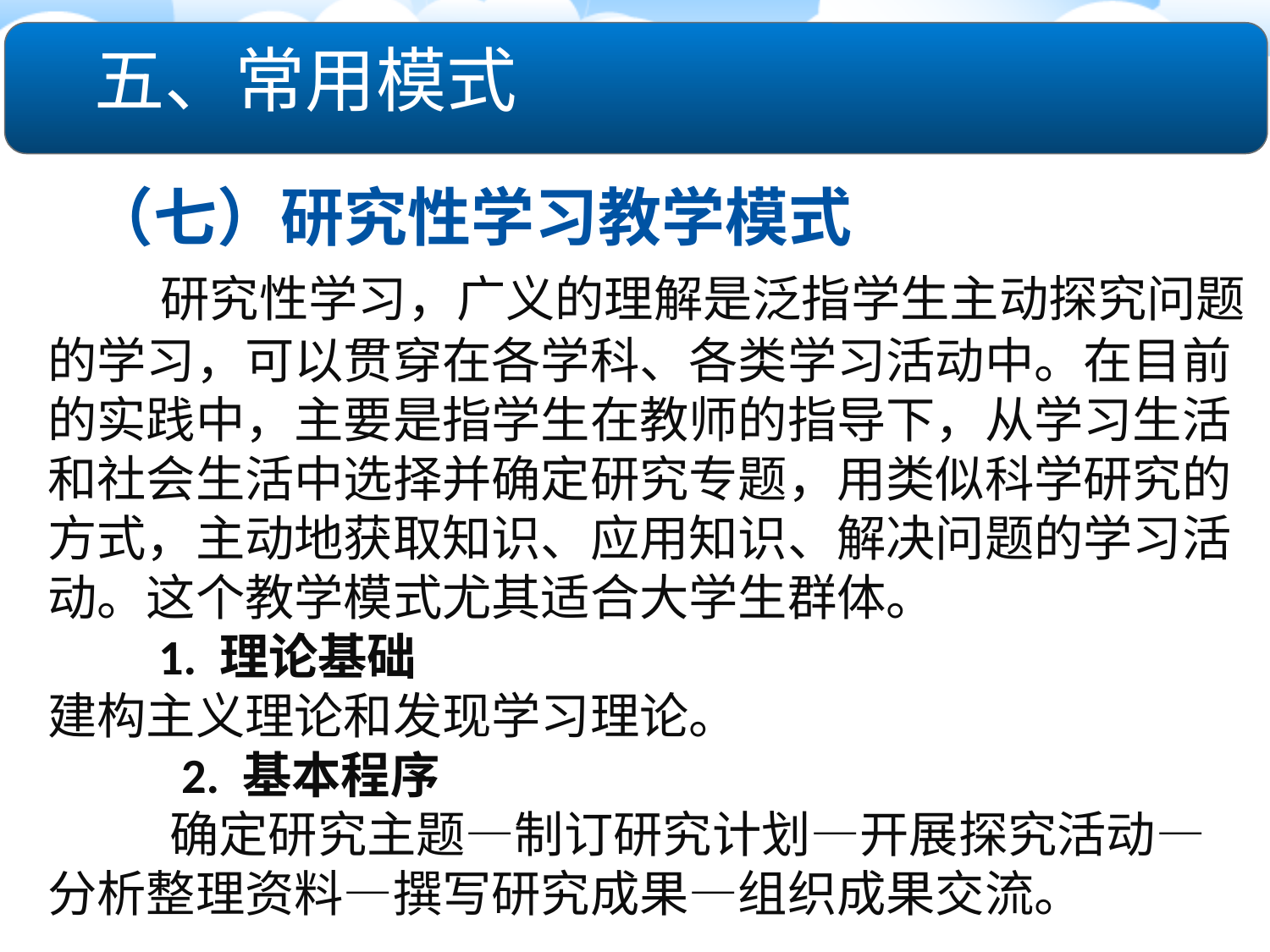

五、常用模式
　（七）研究性学习教学模式
　　研究性学习，广义的理解是泛指学生主动探究问题的学习，可以贯穿在各学科、各类学习活动中。在目前的实践中，主要是指学生在教师的指导下，从学习生活和社会生活中选择并确定研究专题，用类似科学研究的方式，主动地获取知识、应用知识、解决问题的学习活动。这个教学模式尤其适合大学生群体。
　　1. 理论基础
建构主义理论和发现学习理论。
 　　2. 基本程序
 　　确定研究主题—制订研究计划—开展探究活动—分析整理资料—撰写研究成果—组织成果交流。